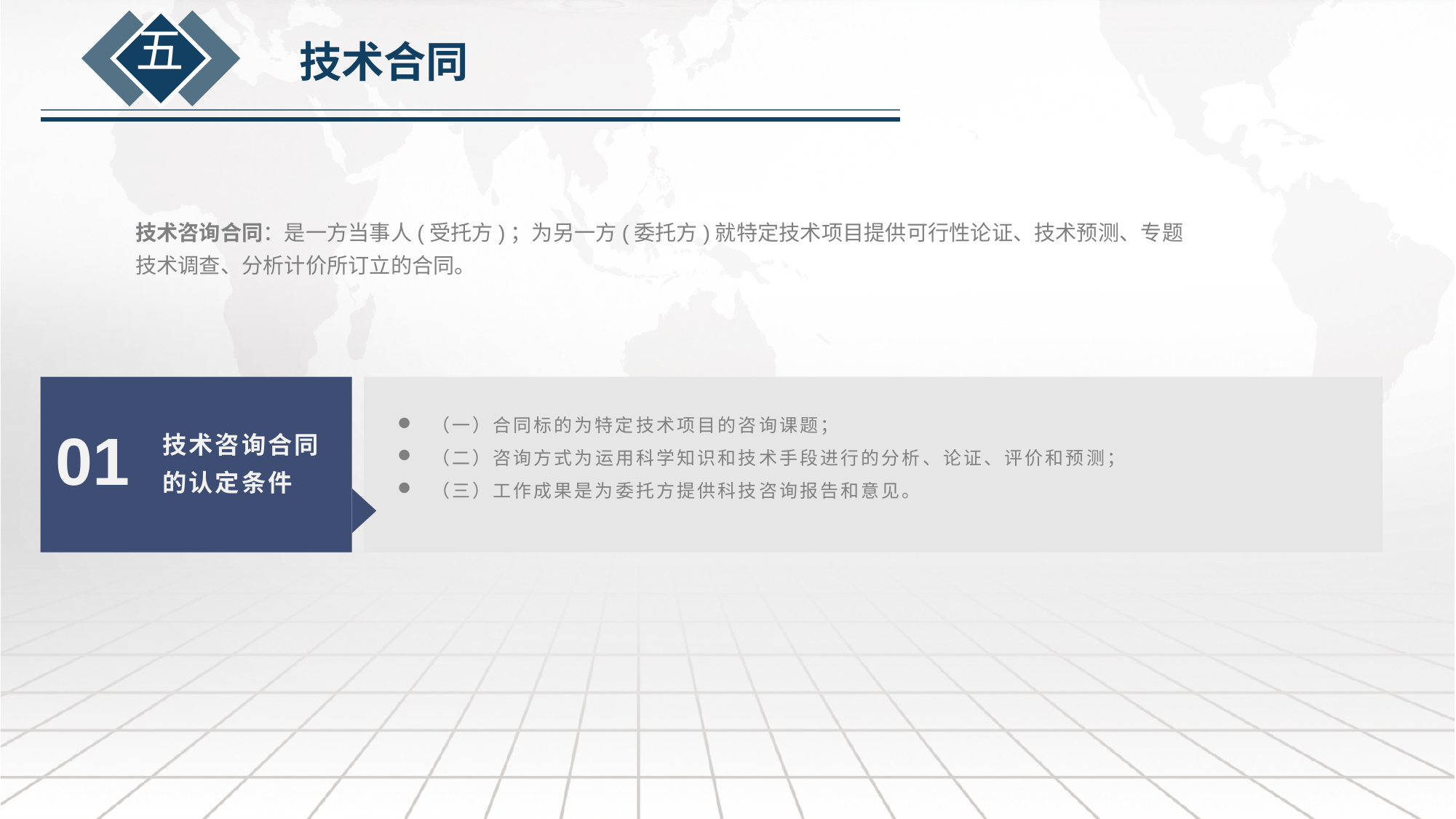

五

技术合同
技术咨询合同：是一方当事人(受托方)；为另一方(委托方)就特定技术项目提供可行性论证、技术预测、专题技术调查、分析计价所订立的合同。

（一）合同标的为特定技术项目的咨询课题；
（二）咨询方式为运用科学知识和技术手段进行的分析、论证、评价和预测；
（三）工作成果是为委托方提供科技咨询报告和意见。
01
技术咨询合同的认定条件